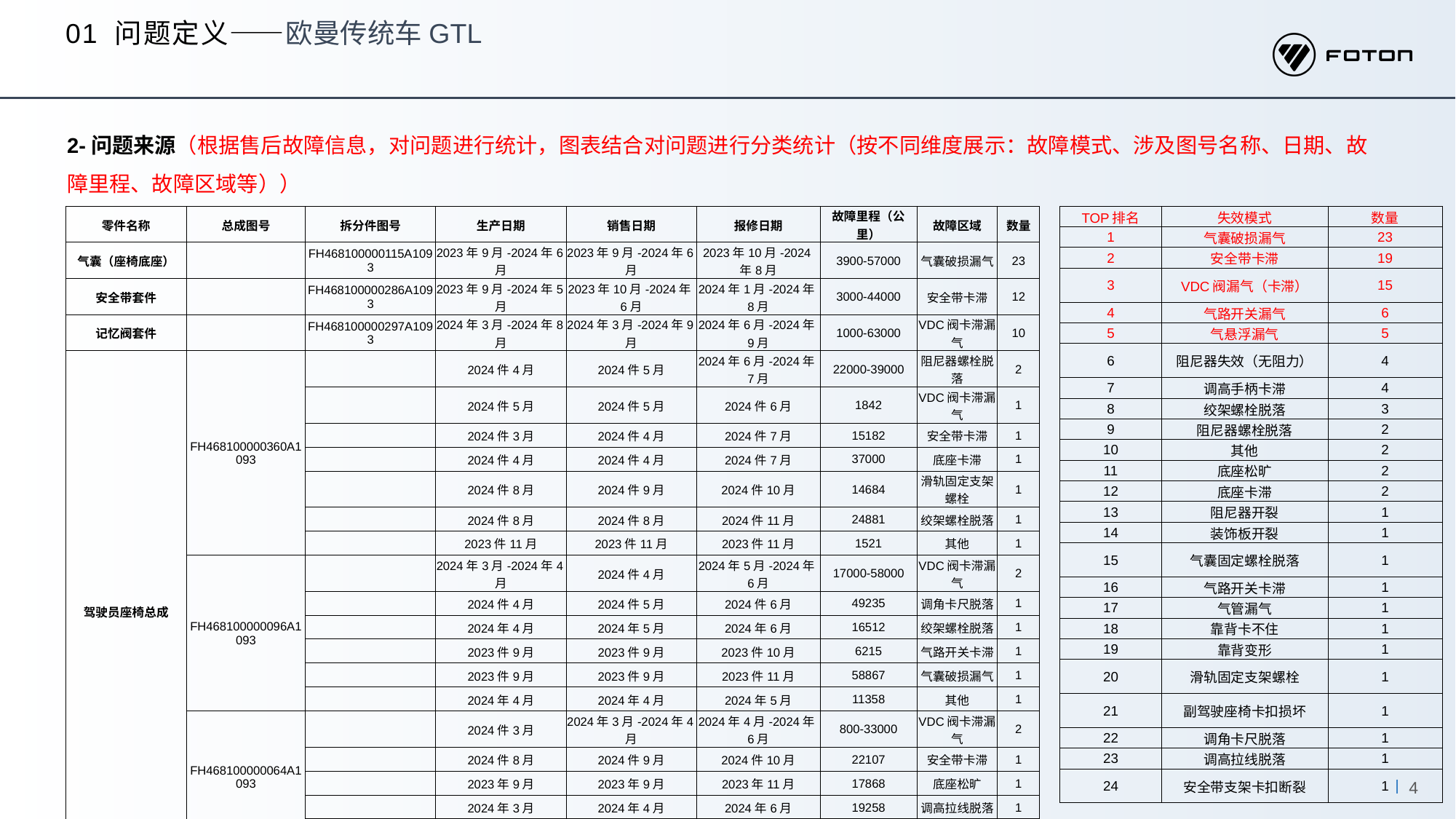

01 问题定义——欧曼传统车GTL

2-问题来源（根据售后故障信息，对问题进行统计，图表结合对问题进行分类统计（按不同维度展示：故障模式、涉及图号名称、日期、故障里程、故障区域等））

| 零件名称 | 总成图号 | 拆分件图号 | 生产日期 | 销售日期 | 报修日期 | 故障里程（公里） | 故障区域 | 数量 |
| --- | --- | --- | --- | --- | --- | --- | --- | --- |
| 气囊（座椅底座） |  | FH468100000115A1093 | 2023年9月-2024年6月 | 2023年9月-2024年6月 | 2023年10月-2024年8月 | 3900-57000 | 气囊破损漏气 | 23 |
| 安全带套件 |  | FH468100000286A1093 | 2023年9月-2024年5月 | 2023年10月-2024年6月 | 2024年1月-2024年8月 | 3000-44000 | 安全带卡滞 | 12 |
| 记忆阀套件 |  | FH468100000297A1093 | 2024年3月-2024年8月 | 2024年3月-2024年9月 | 2024年6月-2024年9月 | 1000-63000 | VDC阀卡滞漏气 | 10 |
| 驾驶员座椅总成 | FH468100000360A1093 |  | 2024件4月 | 2024件5月 | 2024年6月-2024年7月 | 22000-39000 | 阻尼器螺栓脱落 | 2 |
|  |  |  | 2024件5月 | 2024件5月 | 2024件6月 | 1842 | VDC阀卡滞漏气 | 1 |
|  |  |  | 2024件3月 | 2024件4月 | 2024件7月 | 15182 | 安全带卡滞 | 1 |
|  |  |  | 2024件4月 | 2024件4月 | 2024件7月 | 37000 | 底座卡滞 | 1 |
|  |  |  | 2024件8月 | 2024件9月 | 2024件10月 | 14684 | 滑轨固定支架螺栓 | 1 |
|  |  |  | 2024件8月 | 2024件8月 | 2024件11月 | 24881 | 绞架螺栓脱落 | 1 |
|  |  |  | 2023件11月 | 2023件11月 | 2023件11月 | 1521 | 其他 | 1 |
|  | FH468100000096A1093 |  | 2024年3月-2024年4月 | 2024件4月 | 2024年5月-2024年6月 | 17000-58000 | VDC阀卡滞漏气 | 2 |
|  |  |  | 2024件4月 | 2024件5月 | 2024件6月 | 49235 | 调角卡尺脱落 | 1 |
|  |  |  | 2024年4月 | 2024年5月 | 2024年6月 | 16512 | 绞架螺栓脱落 | 1 |
|  |  |  | 2023件9月 | 2023件9月 | 2023件10月 | 6215 | 气路开关卡滞 | 1 |
|  |  |  | 2023件9月 | 2023件9月 | 2023件11月 | 58867 | 气囊破损漏气 | 1 |
|  |  |  | 2024年4月 | 2024年4月 | 2024年5月 | 11358 | 其他 | 1 |
|  | FH468100000064A1093 |  | 2024件3月 | 2024年3月-2024年4月 | 2024年4月-2024年6月 | 800-33000 | VDC阀卡滞漏气 | 2 |
|  |  |  | 2024件8月 | 2024件9月 | 2024件10月 | 22107 | 安全带卡滞 | 1 |
|  |  |  | 2023年9月 | 2023年9月 | 2023年11月 | 17868 | 底座松旷 | 1 |
|  |  |  | 2024年3月 | 2024年4月 | 2024年6月 | 19258 | 调高拉线脱落 | 1 |
|  |  |  | 2023件9月 | 2023件9月 | 2023件10月 | 5827 | 气管漏气 | 1 |
|  | FH468100000226A1093 |  | 2023件12月 | 2024件1月 | 2024件3月 | 12353 | 气路开关漏气 | 1 |
| TOP排名 | 失效模式 | 数量 |
| --- | --- | --- |
| 1 | 气囊破损漏气 | 23 |
| 2 | 安全带卡滞 | 19 |
| 3 | VDC阀漏气（卡滞） | 15 |
| 4 | 气路开关漏气 | 6 |
| 5 | 气悬浮漏气 | 5 |
| 6 | 阻尼器失效（无阻力） | 4 |
| 7 | 调高手柄卡滞 | 4 |
| 8 | 绞架螺栓脱落 | 3 |
| 9 | 阻尼器螺栓脱落 | 2 |
| 10 | 其他 | 2 |
| 11 | 底座松旷 | 2 |
| 12 | 底座卡滞 | 2 |
| 13 | 阻尼器开裂 | 1 |
| 14 | 装饰板开裂 | 1 |
| 15 | 气囊固定螺栓脱落 | 1 |
| 16 | 气路开关卡滞 | 1 |
| 17 | 气管漏气 | 1 |
| 18 | 靠背卡不住 | 1 |
| 19 | 靠背变形 | 1 |
| 20 | 滑轨固定支架螺栓 | 1 |
| 21 | 副驾驶座椅卡扣损坏 | 1 |
| 22 | 调角卡尺脱落 | 1 |
| 23 | 调高拉线脱落 | 1 |
| 24 | 安全带支架卡扣断裂 | 1 |